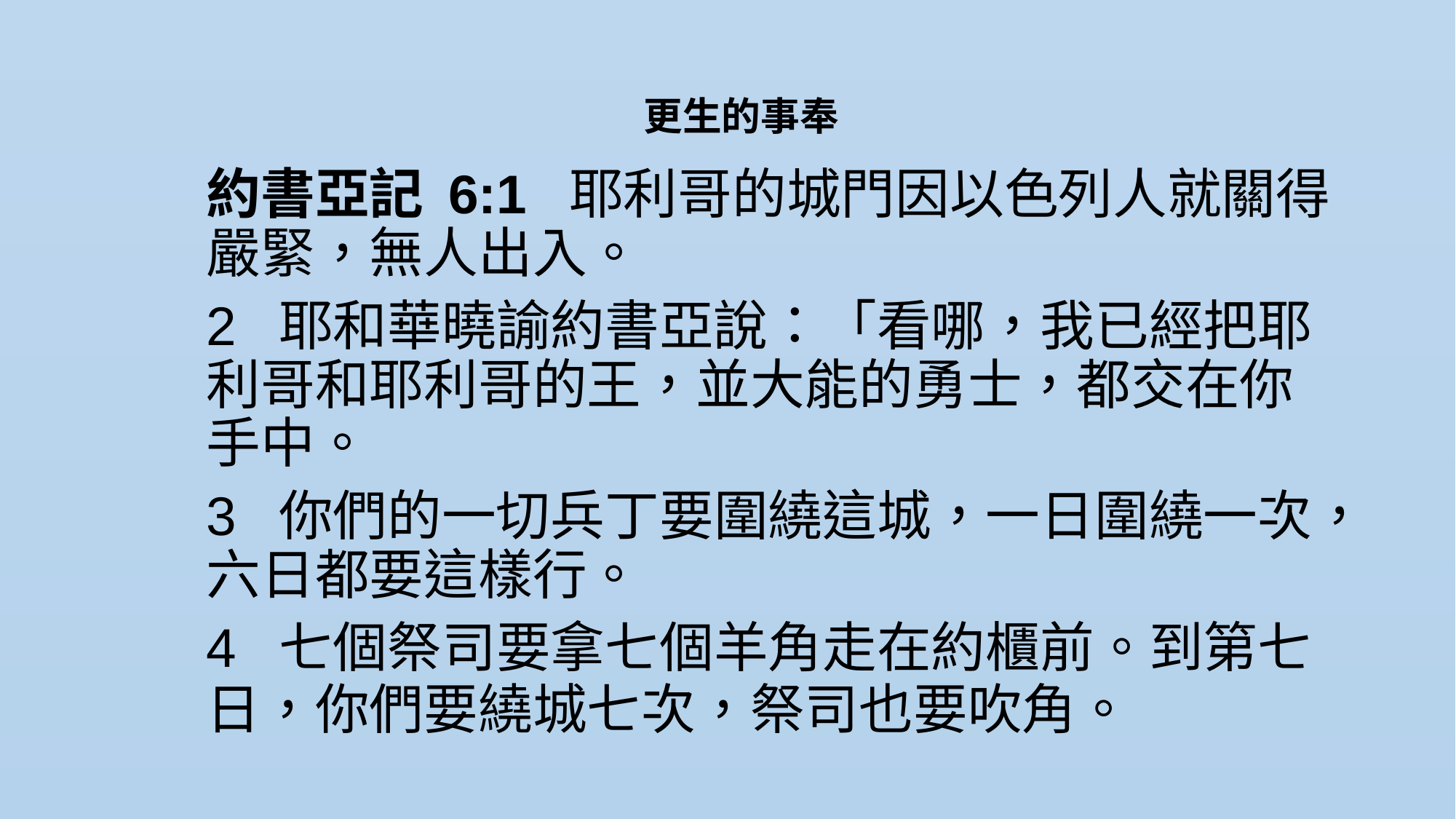

# 更生的事奉
約書亞記 6:1  耶利哥的城門因以色列人就關得嚴緊，無人出入。
2  耶和華曉諭約書亞說：「看哪，我已經把耶利哥和耶利哥的王，並大能的勇士，都交在你手中。
3  你們的一切兵丁要圍繞這城，一日圍繞一次，六日都要這樣行。
4  七個祭司要拿七個羊角走在約櫃前。到第七日，你們要繞城七次，祭司也要吹角。